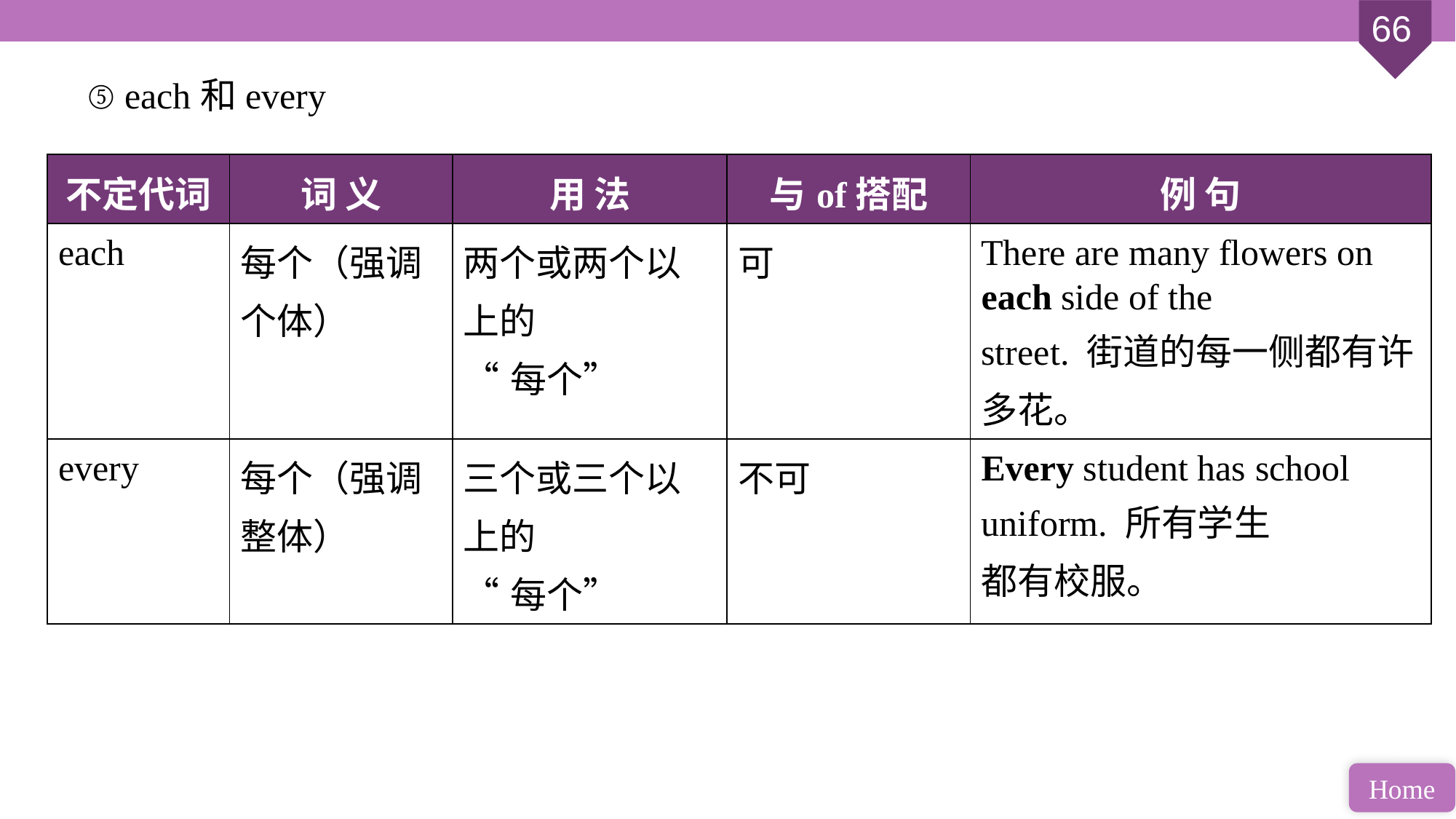

⑤ each和every
| 不定代词 | 词 义 | 用 法 | 与of搭配 | 例 句 |
| --- | --- | --- | --- | --- |
| each | 每个（强调个体） | 两个或两个以上的 “每个” | 可 | There are many flowers on each side of the street. 街道的每一侧都有许多花。 |
| every | 每个（强调整体） | 三个或三个以上的 “每个” | 不可 | Every student has school uniform. 所有学生 都有校服。 |